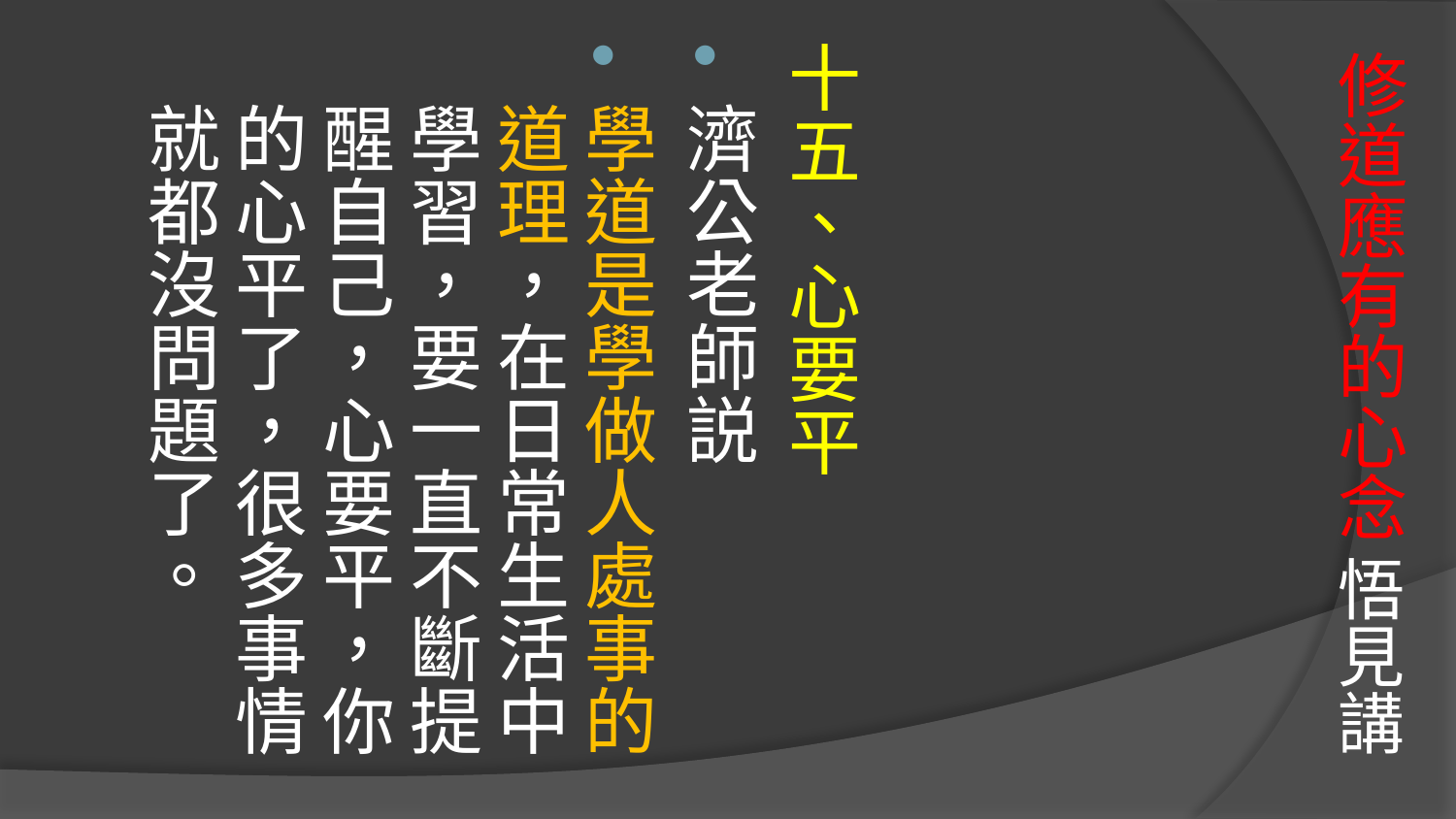

# 修道應有的心念 悟見講
十五、心要平
濟公老師説
學道是學做人處事的道理，在日常生活中學習，要一直不斷提醒自己，心要平，你的心平了，很多事情就都沒問題了。